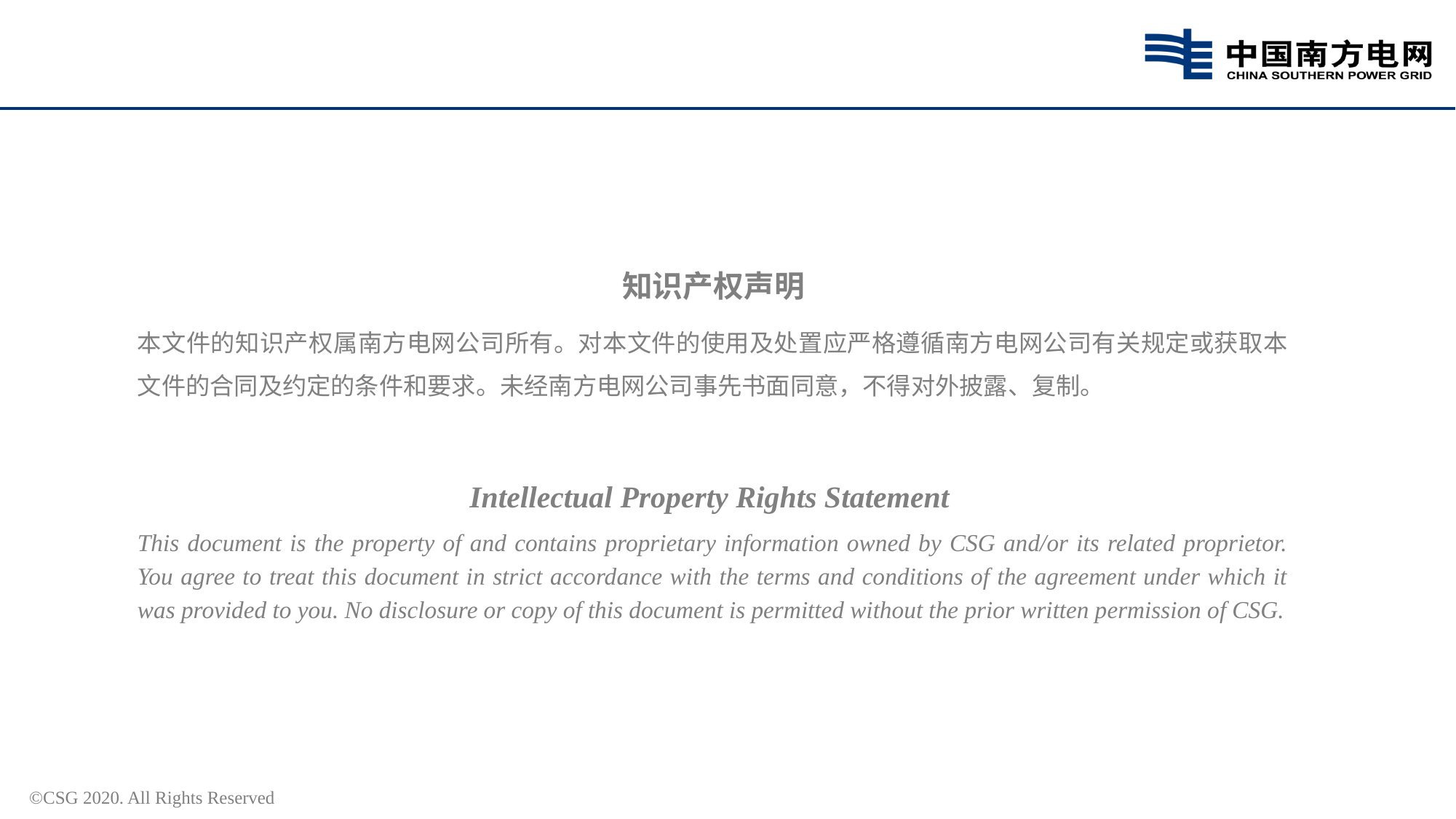

知识产权声明
本文件的知识产权属南方电网公司所有。对本文件的使用及处置应严格遵循南方电网公司有关规定或获取本文件的合同及约定的条件和要求。未经南方电网公司事先书面同意，不得对外披露、复制。

Intellectual Property Rights Statement
This document is the property of and contains proprietary information owned by CSG and/or its related proprietor. You agree to treat this document in strict accordance with the terms and conditions of the agreement under which it was provided to you. No disclosure or copy of this document is permitted without the prior written permission of CSG.
2